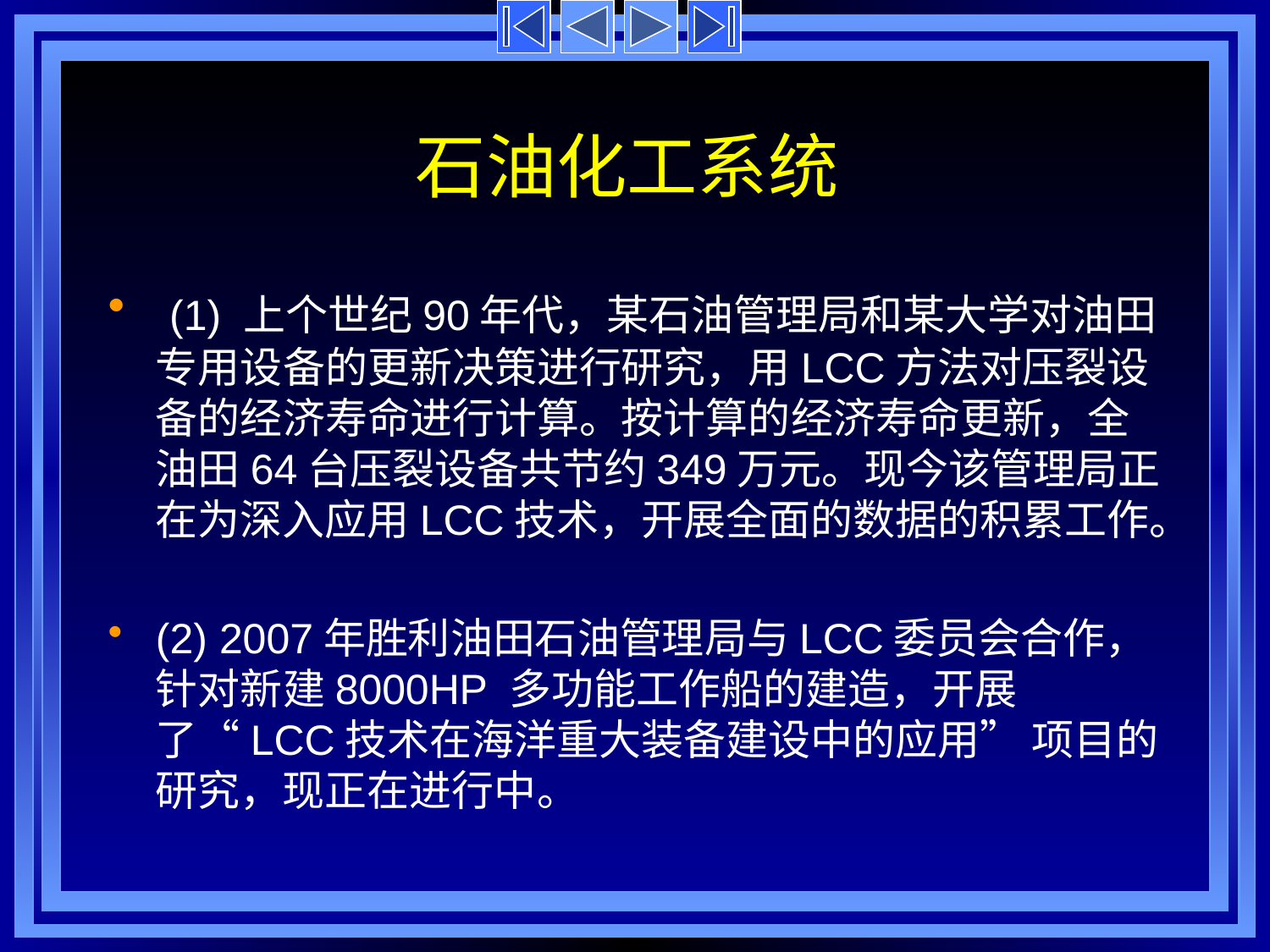

# 石油化工系统
 (1) 上个世纪90年代，某石油管理局和某大学对油田专用设备的更新决策进行研究，用LCC方法对压裂设备的经济寿命进行计算。按计算的经济寿命更新，全油田64台压裂设备共节约349万元。现今该管理局正在为深入应用LCC技术，开展全面的数据的积累工作。

(2) 2007年胜利油田石油管理局与LCC委员会合作，针对新建8000HP 多功能工作船的建造，开展了“LCC技术在海洋重大装备建设中的应用” 项目的研究，现正在进行中。